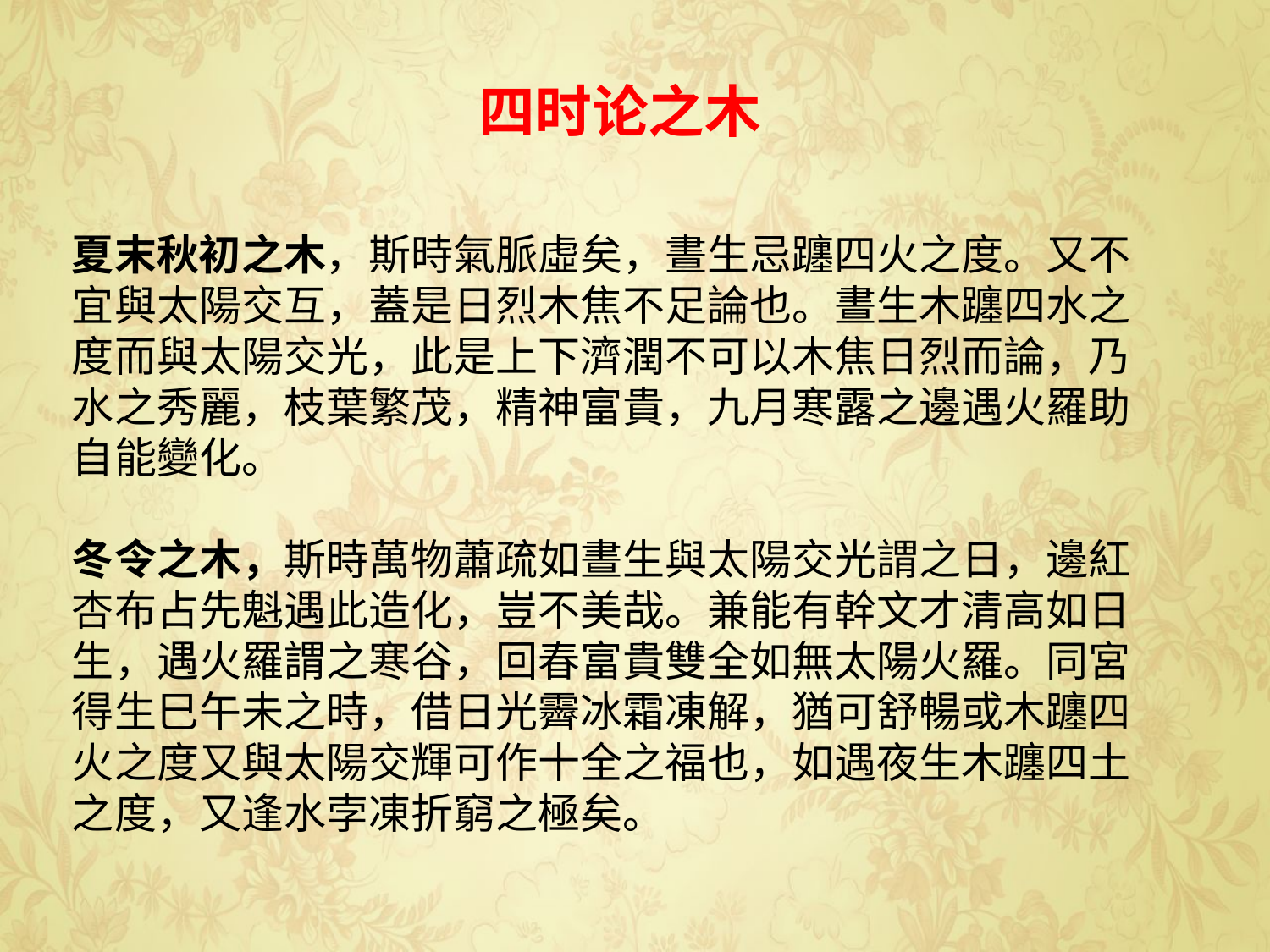

四时论之木

夏末秋初之木，斯時氣脈虛矣，晝生忌躔四火之度。又不宜與太陽交互，蓋是日烈木焦不足論也。晝生木躔四水之度而與太陽交光，此是上下濟潤不可以木焦日烈而論，乃水之秀麗，枝葉繁茂，精神富貴，九月寒露之邊遇火羅助自能變化。

冬令之木，斯時萬物蕭疏如晝生與太陽交光謂之日，邊紅杏布占先魁遇此造化，豈不美哉。兼能有幹文才清高如日生，遇火羅謂之寒谷，回春富貴雙全如無太陽火羅。同宮得生巳午未之時，借日光霽冰霜凍解，猶可舒暢或木躔四火之度又與太陽交輝可作十全之福也，如遇夜生木躔四土之度，又逢水孛凍折窮之極矣。